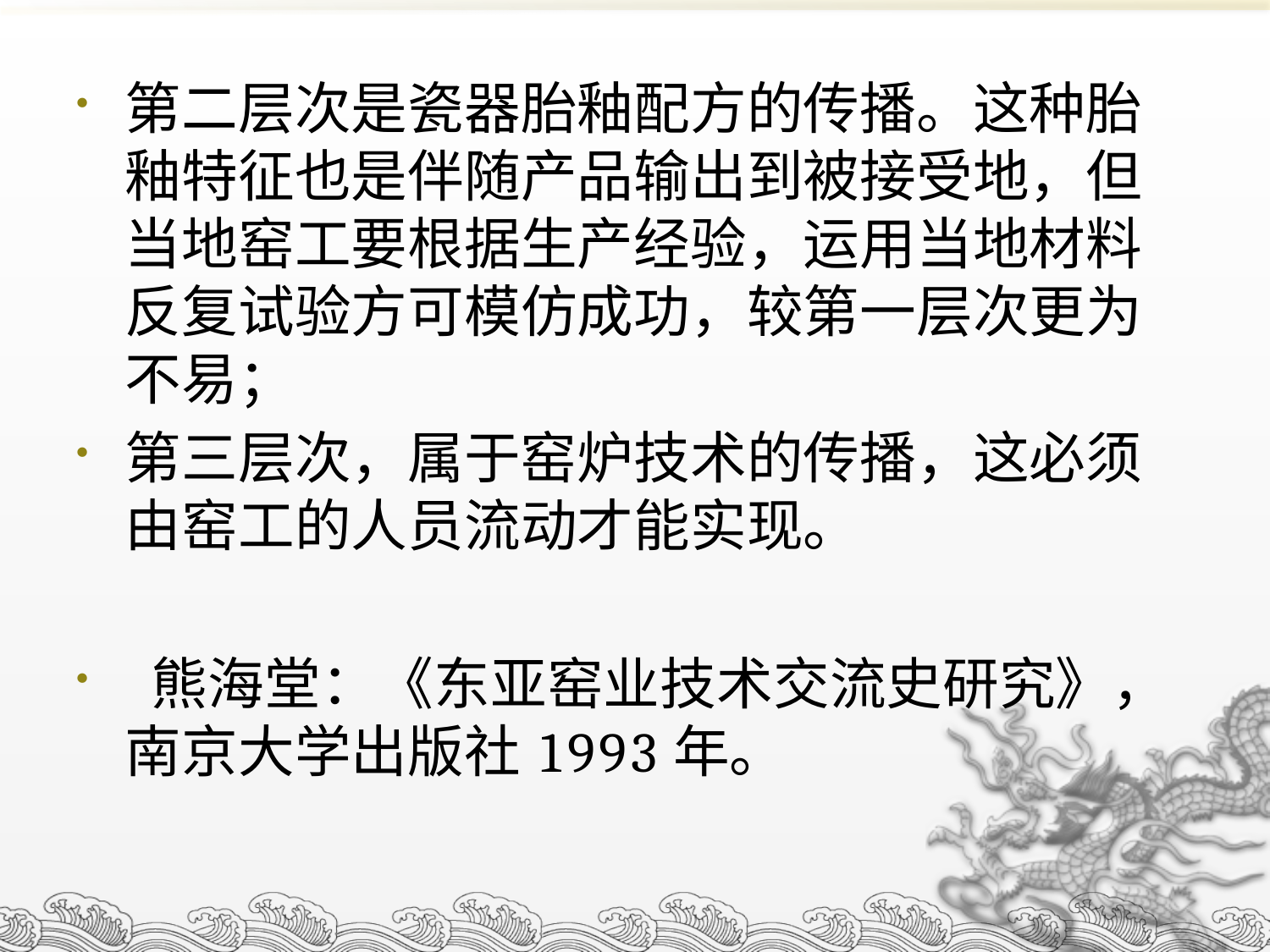

#
第二层次是瓷器胎釉配方的传播。这种胎釉特征也是伴随产品输出到被接受地，但当地窑工要根据生产经验，运用当地材料反复试验方可模仿成功，较第一层次更为不易；
第三层次，属于窑炉技术的传播，这必须由窑工的人员流动才能实现。

 熊海堂：《东亚窑业技术交流史研究》，南京大学出版社1993年。